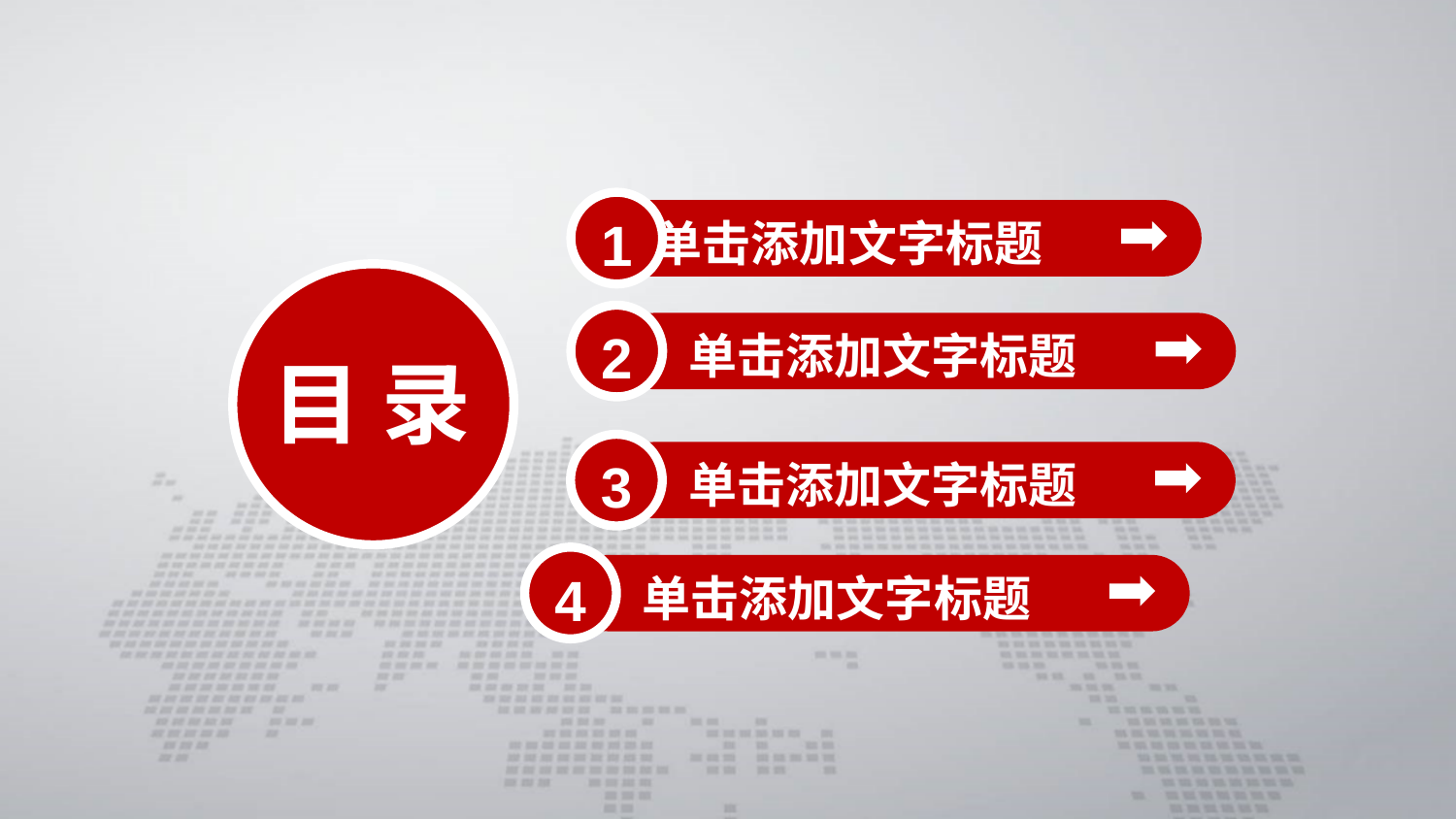

单击添加文字标题
1

目 录

单击添加文字标题
2

单击添加文字标题
3

单击添加文字标题
4